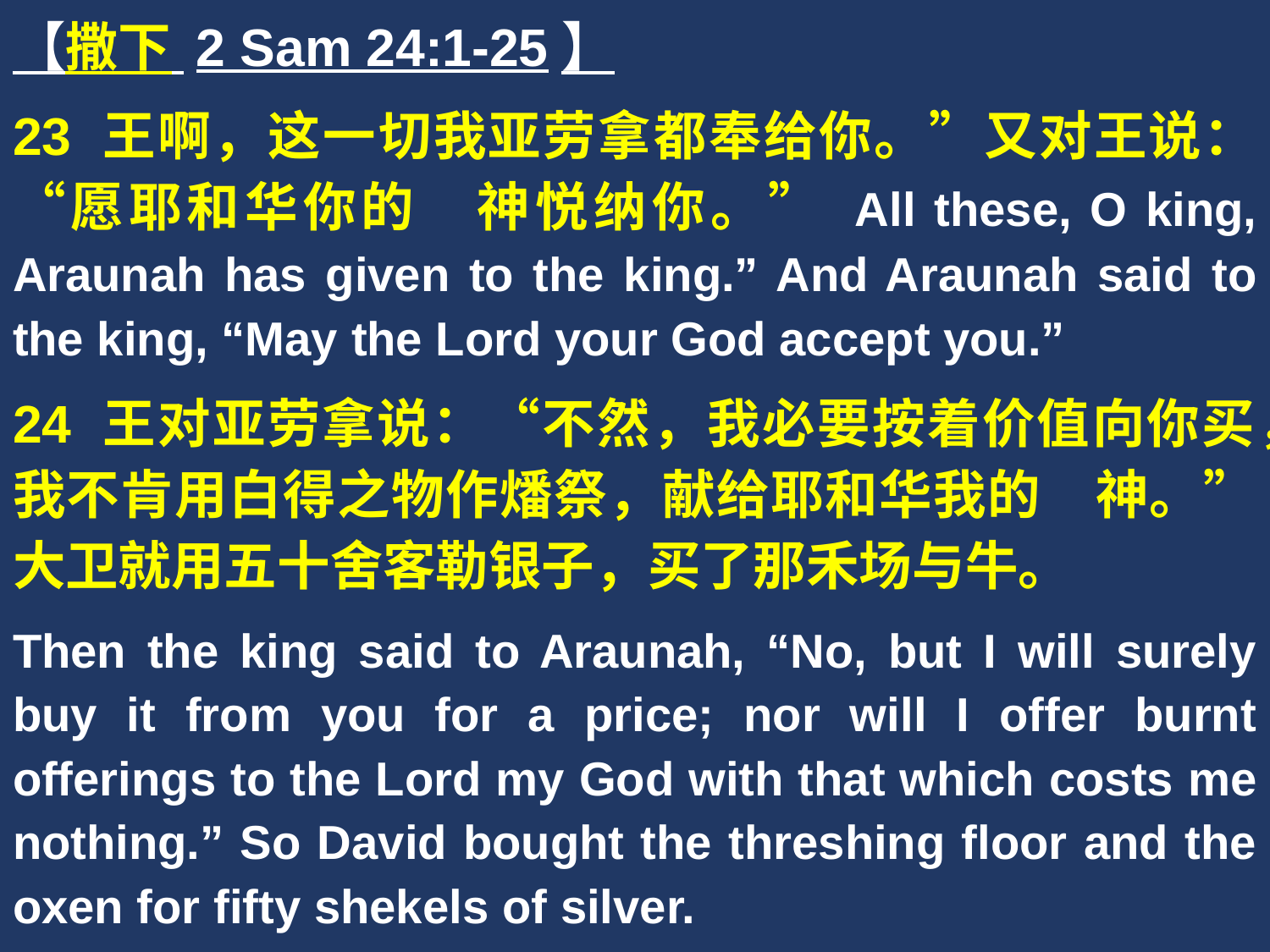

【撒下 2 Sam 24:1-25】
23 王啊，这一切我亚劳拿都奉给你。”又对王说：“愿耶和华你的　神悦纳你。” All these, O king, Araunah has given to the king.” And Araunah said to the king, “May the Lord your God accept you.”
24 王对亚劳拿说：“不然，我必要按着价值向你买，我不肯用白得之物作燔祭，献给耶和华我的　神。”大卫就用五十舍客勒银子，买了那禾场与牛。
Then the king said to Araunah, “No, but I will surely buy it from you for a price; nor will I offer burnt offerings to the Lord my God with that which costs me nothing.” So David bought the threshing floor and the oxen for fifty shekels of silver.